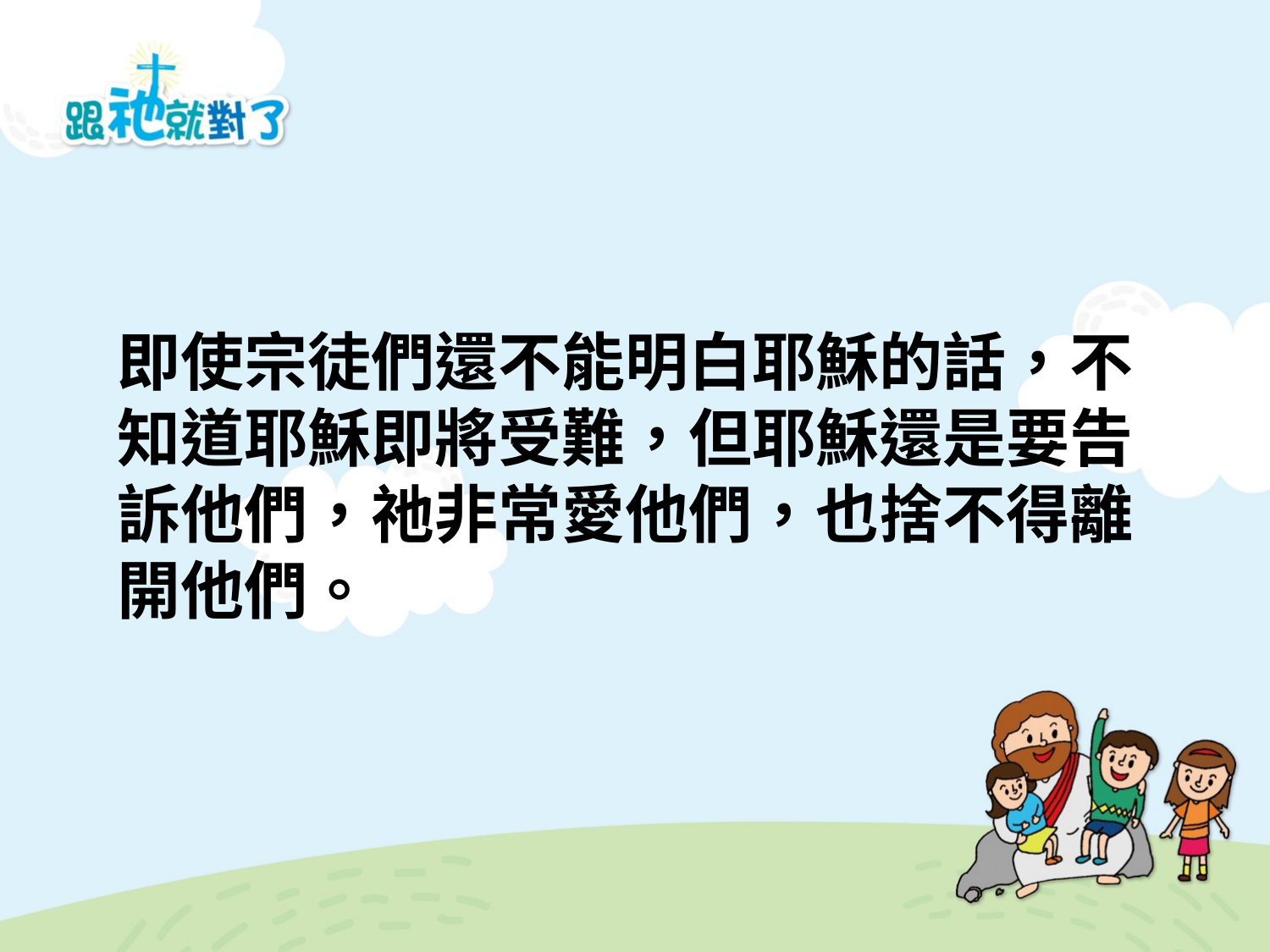

即使宗徒們還不能明白耶穌的話，不知道耶穌即將受難，但耶穌還是要告訴他們，祂非常愛他們，也捨不得離開他們。